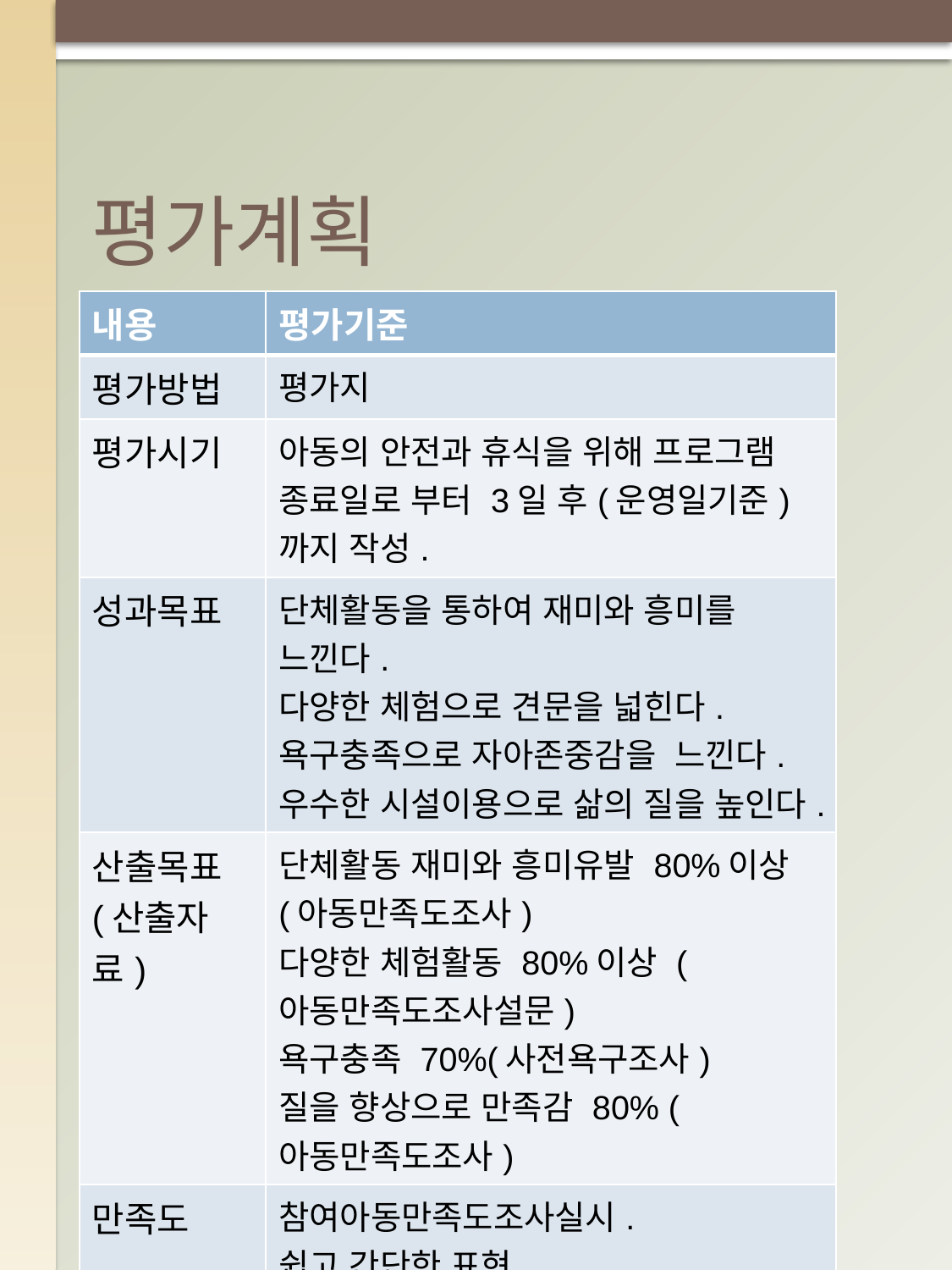

# 평가계획
| 내용 | 평가기준 |
| --- | --- |
| 평가방법 | 평가지 |
| 평가시기 | 아동의 안전과 휴식을 위해 프로그램 종료일로 부터 3일 후(운영일기준)까지 작성. |
| 성과목표 | 단체활동을 통하여 재미와 흥미를 느낀다. 다양한 체험으로 견문을 넓힌다. 욕구충족으로 자아존중감을 느낀다. 우수한 시설이용으로 삶의 질을 높인다. |
| 산출목표 (산출자료) | 단체활동 재미와 흥미유발 80%이상 (아동만족도조사) 다양한 체험활동 80%이상 (아동만족도조사설문) 욕구충족 70%(사전욕구조사) 질을 향상으로 만족감 80% (아동만족도조사) |
| 만족도 | 참여아동만족도조사실시. 쉽고 간단한 표현. |